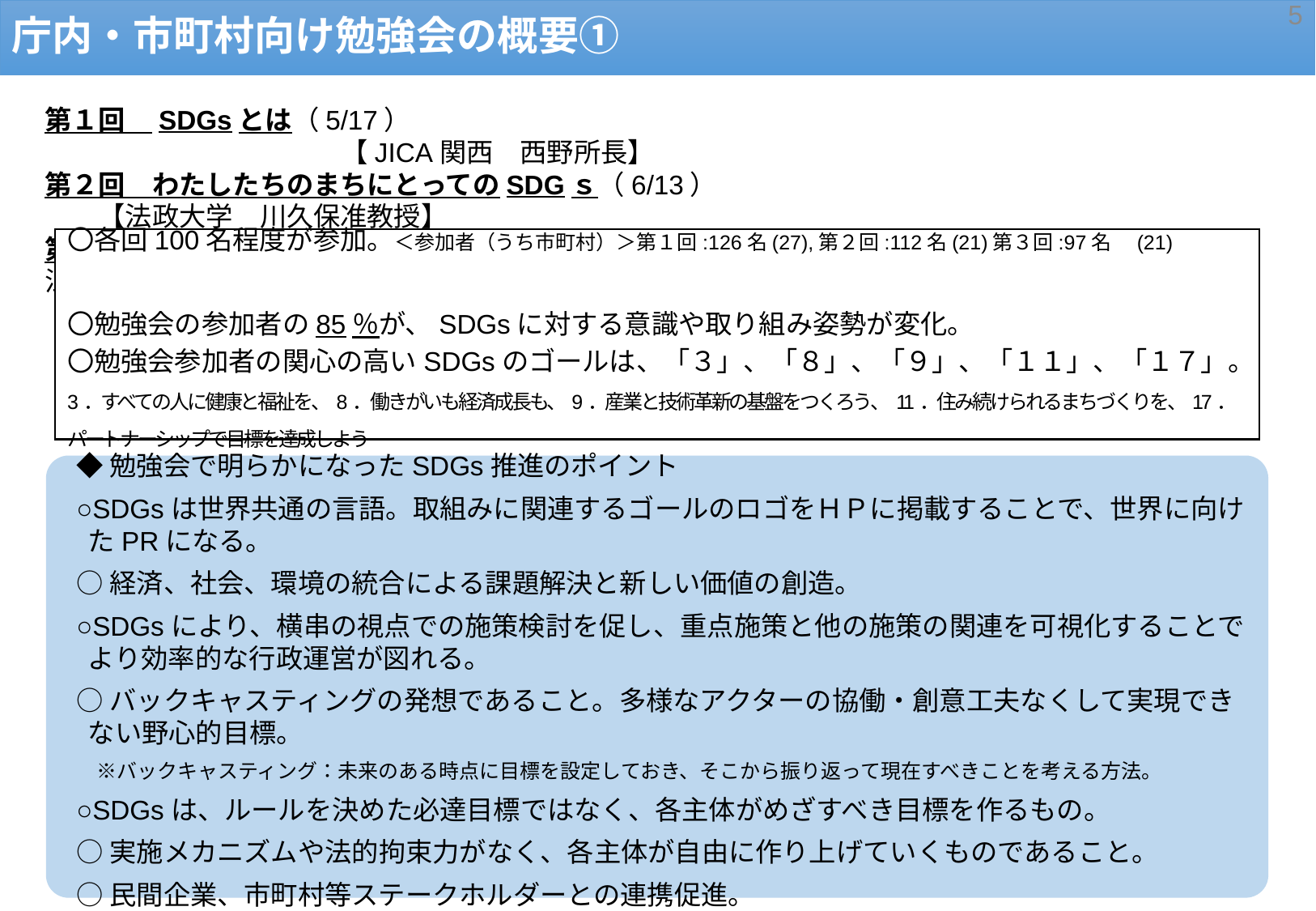

5
庁内・市町村向け勉強会の概要①
第１回　SDGsとは（5/17）				　					　　【JICA関西　西野所長】
第２回　わたしたちのまちにとってのSDGｓ（6/13）					　　【法政大学　川久保准教授】
第３回　SDGs達成をめざす事業推進のありかた～柔軟で自由な発想で~（7/12）【慶應義塾大学　蟹江教授】

〇各回100名程度が参加。＜参加者（うち市町村）＞第１回:126名(27),第２回:112名(21)第３回:97名　(21)
〇勉強会の参加者の85％が、SDGsに対する意識や取り組み姿勢が変化。
〇勉強会参加者の関心の高いSDGsのゴールは、「３」、「８」、「９」、「１１」、「１７」。
3．すべての人に健康と福祉を、8．働きがいも経済成長も、9．産業と技術革新の基盤をつくろう、11．住み続けられるまちづくりを、17．パートナーシップで目標を達成しよう
◆勉強会で明らかになったSDGs推進のポイント
○SDGsは世界共通の言語。取組みに関連するゴールのロゴをＨＰに掲載することで、世界に向けたPRになる。
○経済、社会、環境の統合による課題解決と新しい価値の創造。
○SDGsにより、横串の視点での施策検討を促し、重点施策と他の施策の関連を可視化することでより効率的な行政運営が図れる。
○バックキャスティングの発想であること。多様なアクターの協働・創意工夫なくして実現できない野心的目標。
　※バックキャスティング：未来のある時点に目標を設定しておき、そこから振り返って現在すべきことを考える方法。
○SDGsは、ルールを決めた必達目標ではなく、各主体がめざすべき目標を作るもの。
○実施メカニズムや法的拘束力がなく、各主体が自由に作り上げていくものであること。
○民間企業、市町村等ステークホルダーとの連携促進。